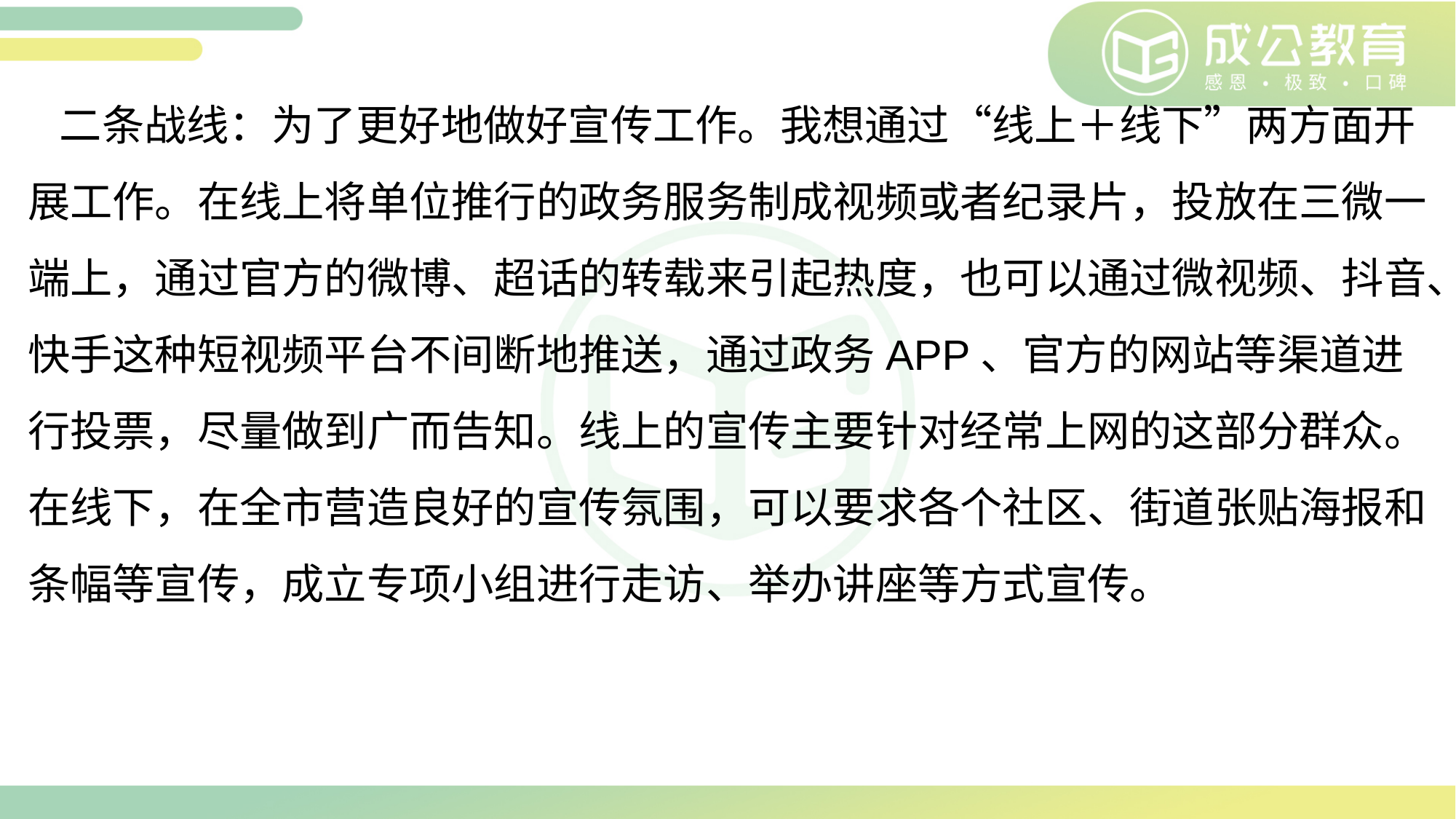

二条战线：为了更好地做好宣传工作。我想通过“线上＋线下”两方面开展工作。在线上将单位推行的政务服务制成视频或者纪录片，投放在三微一端上，通过官方的微博、超话的转载来引起热度，也可以通过微视频、抖音、快手这种短视频平台不间断地推送，通过政务APP、官方的网站等渠道进行投票，尽量做到广而告知。线上的宣传主要针对经常上网的这部分群众。在线下，在全市营造良好的宣传氛围，可以要求各个社区、街道张贴海报和条幅等宣传，成立专项小组进行走访、举办讲座等方式宣传。